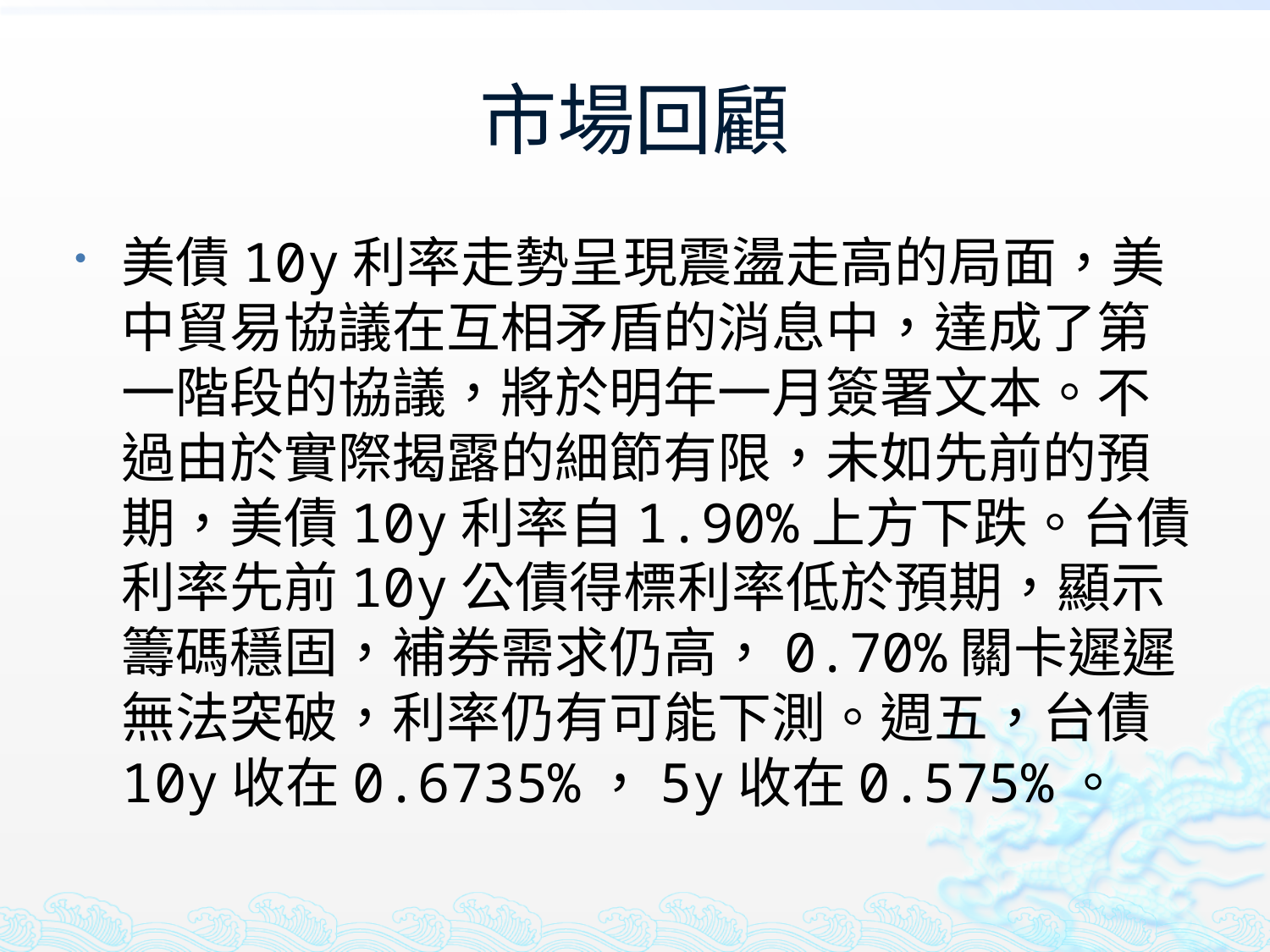

# 市場回顧
美債10y利率走勢呈現震盪走高的局面，美中貿易協議在互相矛盾的消息中，達成了第一階段的協議，將於明年一月簽署文本。不過由於實際揭露的細節有限，未如先前的預期，美債10y利率自1.90%上方下跌。台債利率先前10y公債得標利率低於預期，顯示籌碼穩固，補券需求仍高，0.70%關卡遲遲無法突破，利率仍有可能下測。週五，台債10y收在0.6735%，5y收在0.575%。